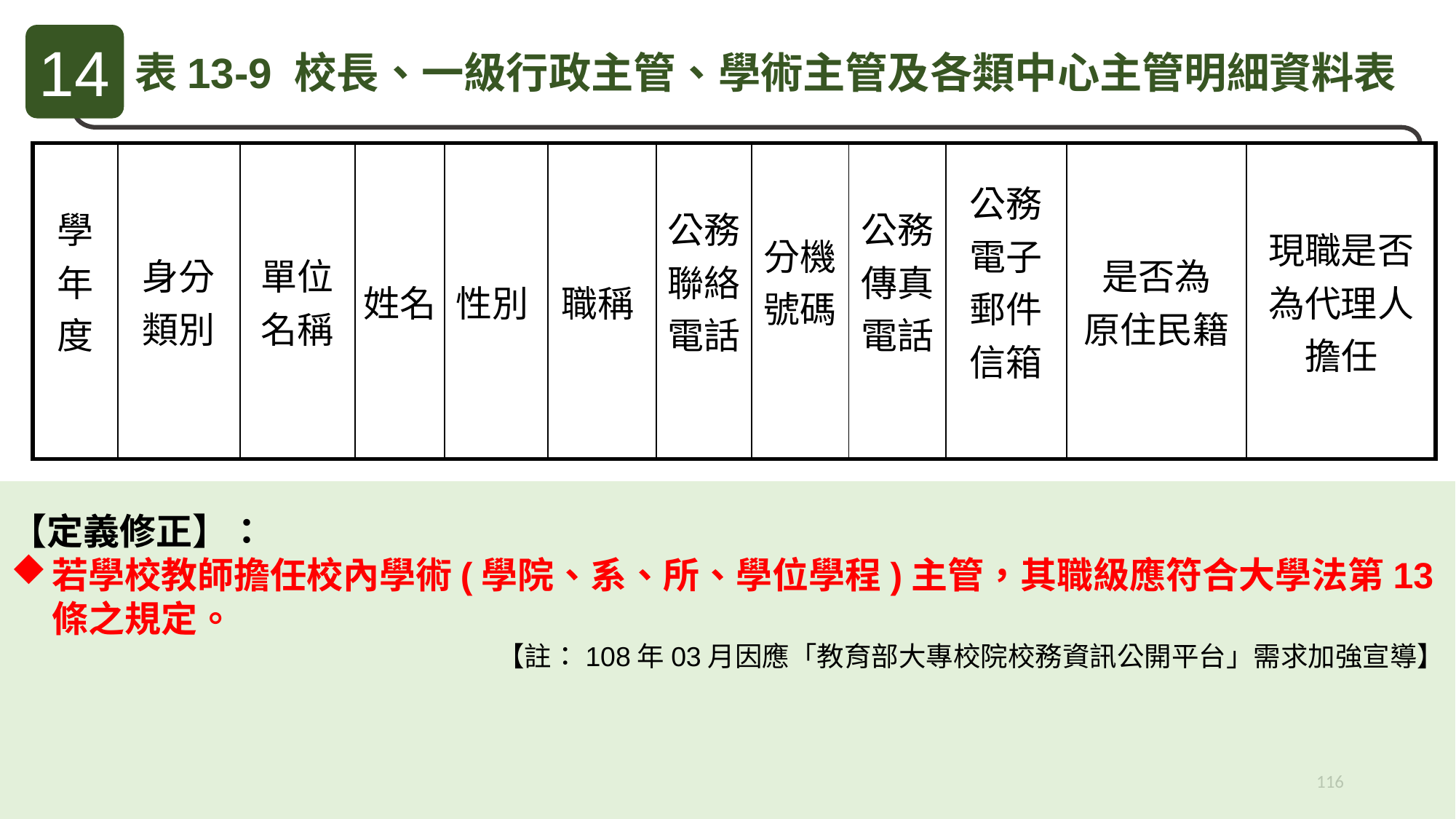

14
表13-9 校長、一級行政主管、學術主管及各類中心主管明細資料表

| 學年度 | 身分 類別 | 單位 名稱 | 姓名 | 性別 | 職稱 | 公務聯絡電話 | 分機號碼 | 公務傳真電話 | 公務電子郵件信箱 | 是否為 原住民籍 | 現職是否為代理人擔任 |
| --- | --- | --- | --- | --- | --- | --- | --- | --- | --- | --- | --- |
【定義修正】：
若學校教師擔任校內學術(學院、系、所、學位學程)主管，其職級應符合大學法第13條之規定。
【註：108年03月因應「教育部大專校院校務資訊公開平台」需求加強宣導】

116